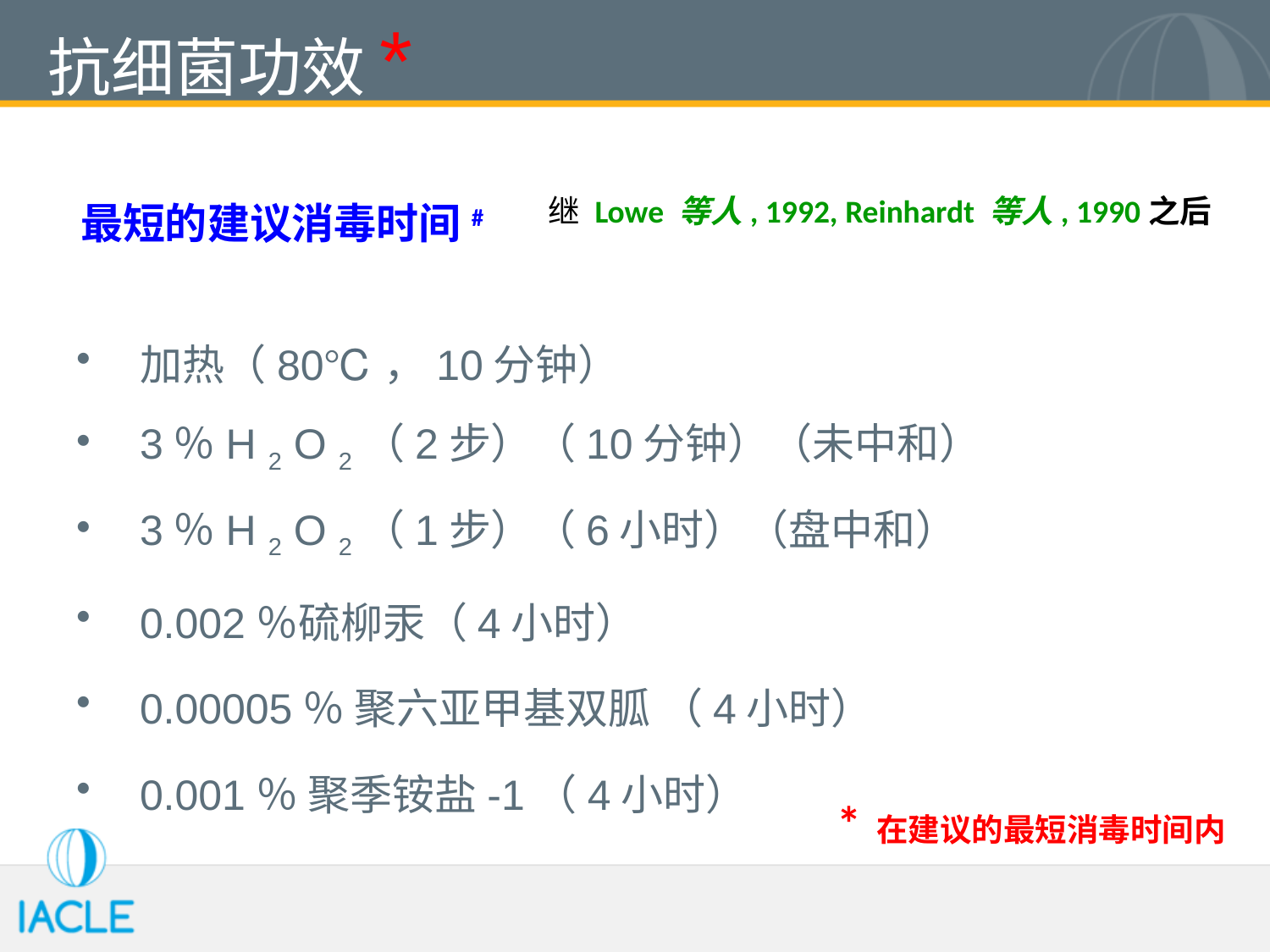

# 抗细菌功效*
继 Lowe 等人, 1992, Reinhardt 等人, 1990之后

最短的建议消毒时间#
加热（80℃，10分钟）
3％H 2 O 2（2步）（10分钟）（未中和）
3％H 2 O 2（1步）（6小时）（盘中和）
0.002％硫柳汞（4小时）
0.00005％ 聚六亚甲基双胍 （4小时）
0.001％ 聚季铵盐-1（4小时）
* 在建议的最短消毒时间内